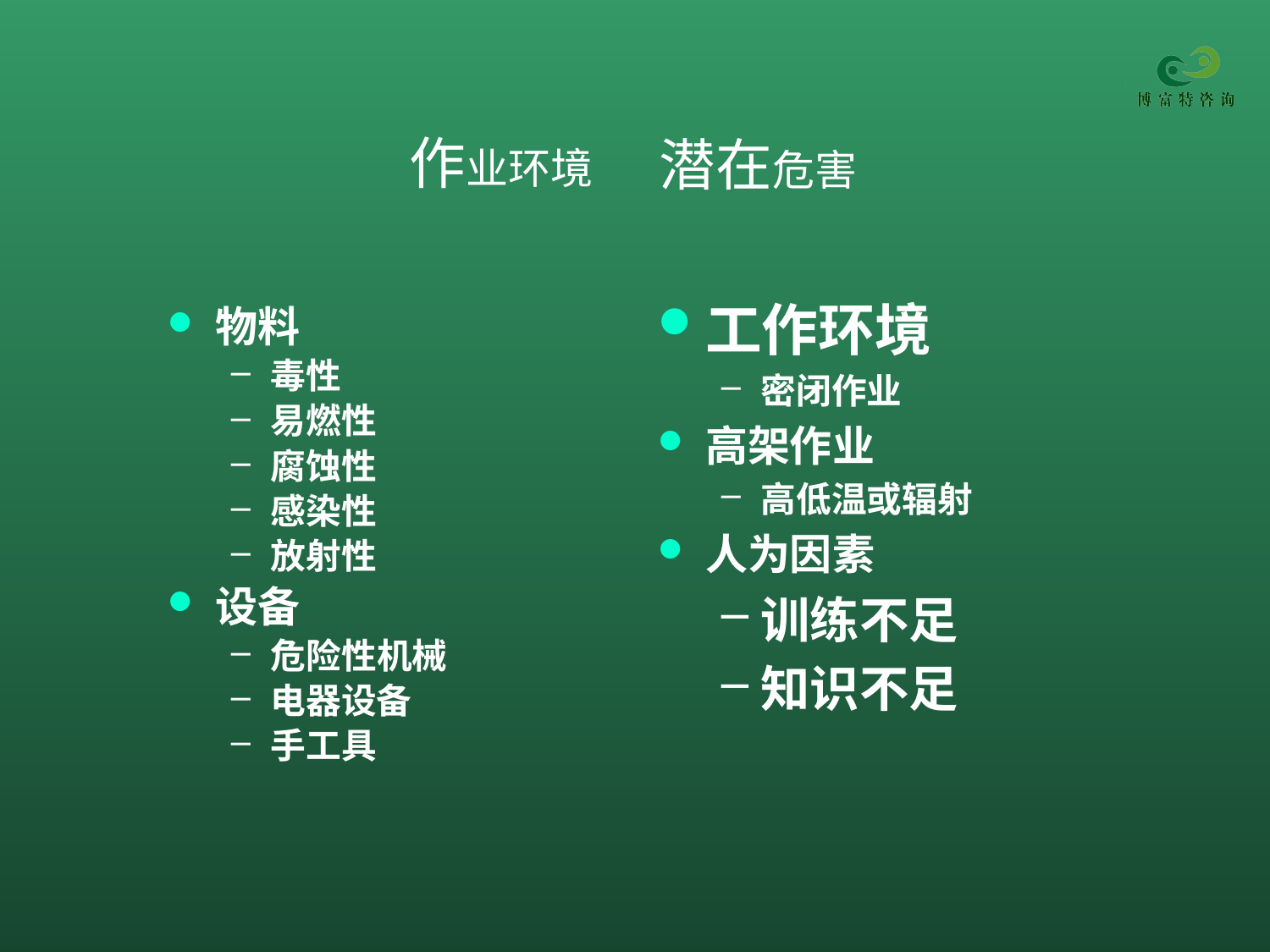

作业环境
潜在危害
工作环境
密闭作业
高架作业
高低温或辐射
人为因素
训练不足
知识不足
物料
毒性
易燃性
腐蚀性
感染性
放射性
设备
危险性机械
电器设备
手工具